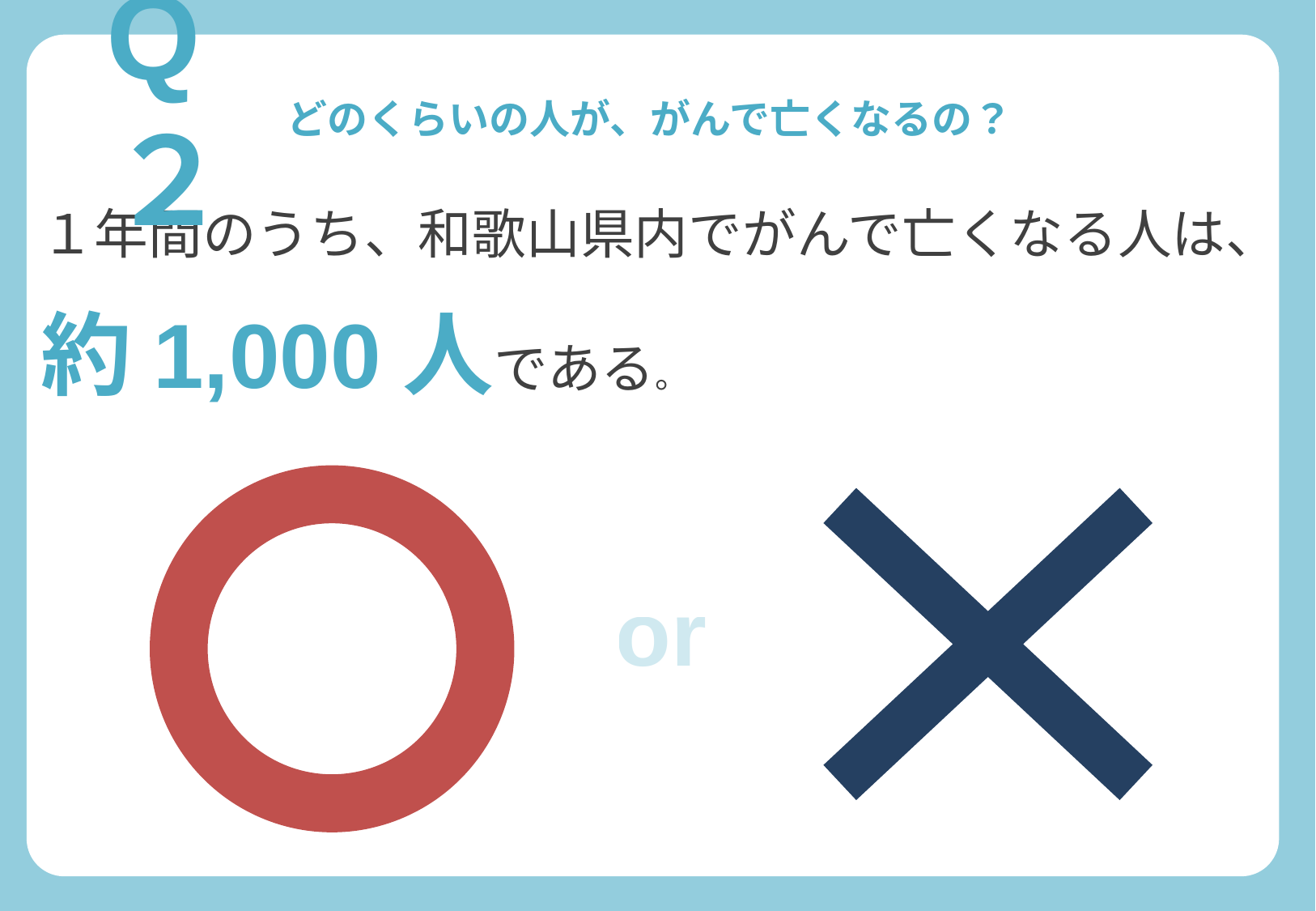

Q２

どのくらいの人が、がんで亡くなるの？
１年間のうち、和歌山県内でがんで亡くなる人は、
約1,000人である。

or